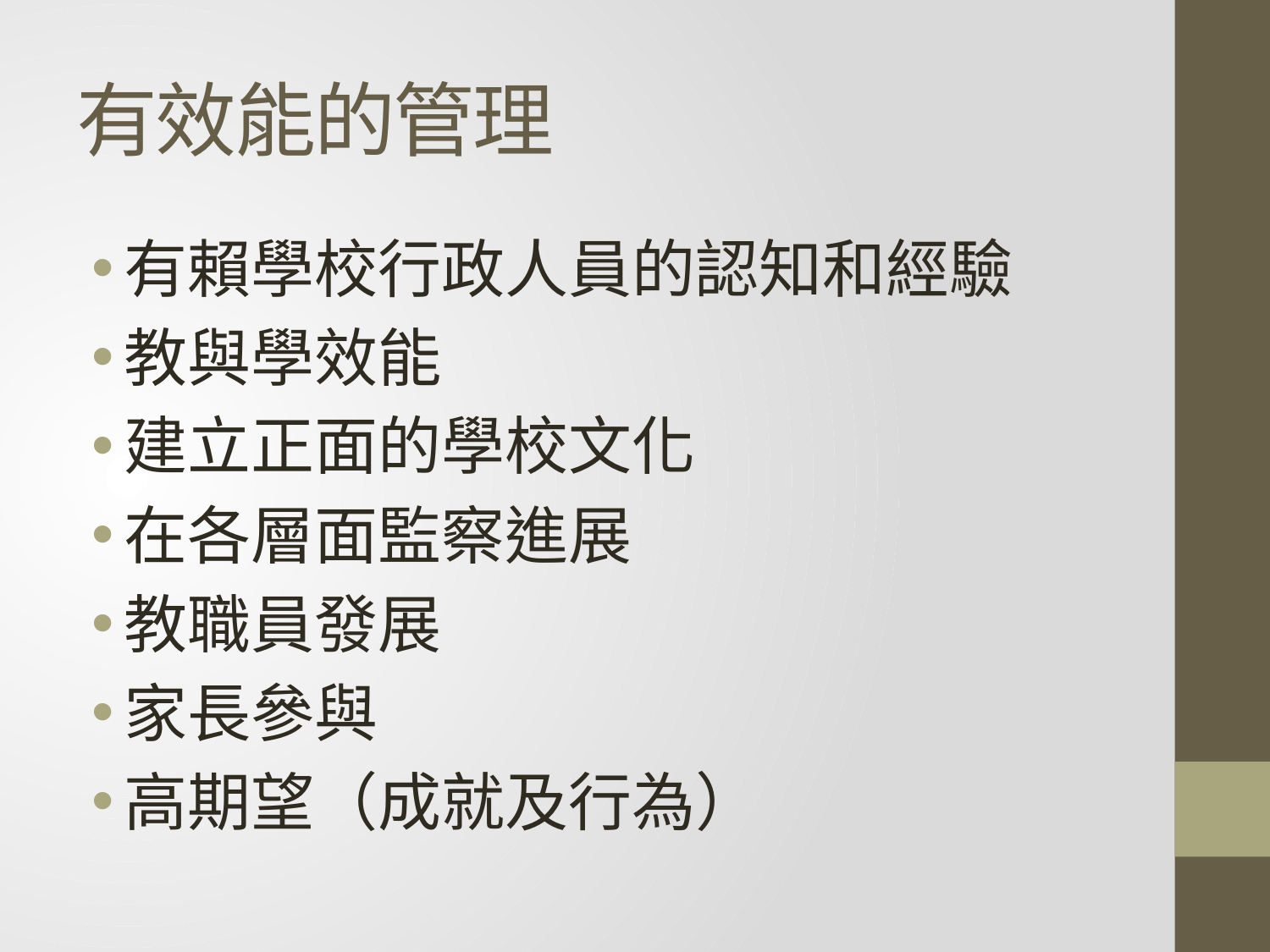

# 有效能的管理
有賴學校行政人員的認知和經驗
教與學效能
建立正面的學校文化
在各層面監察進展
教職員發展
家長參與
高期望（成就及行為）